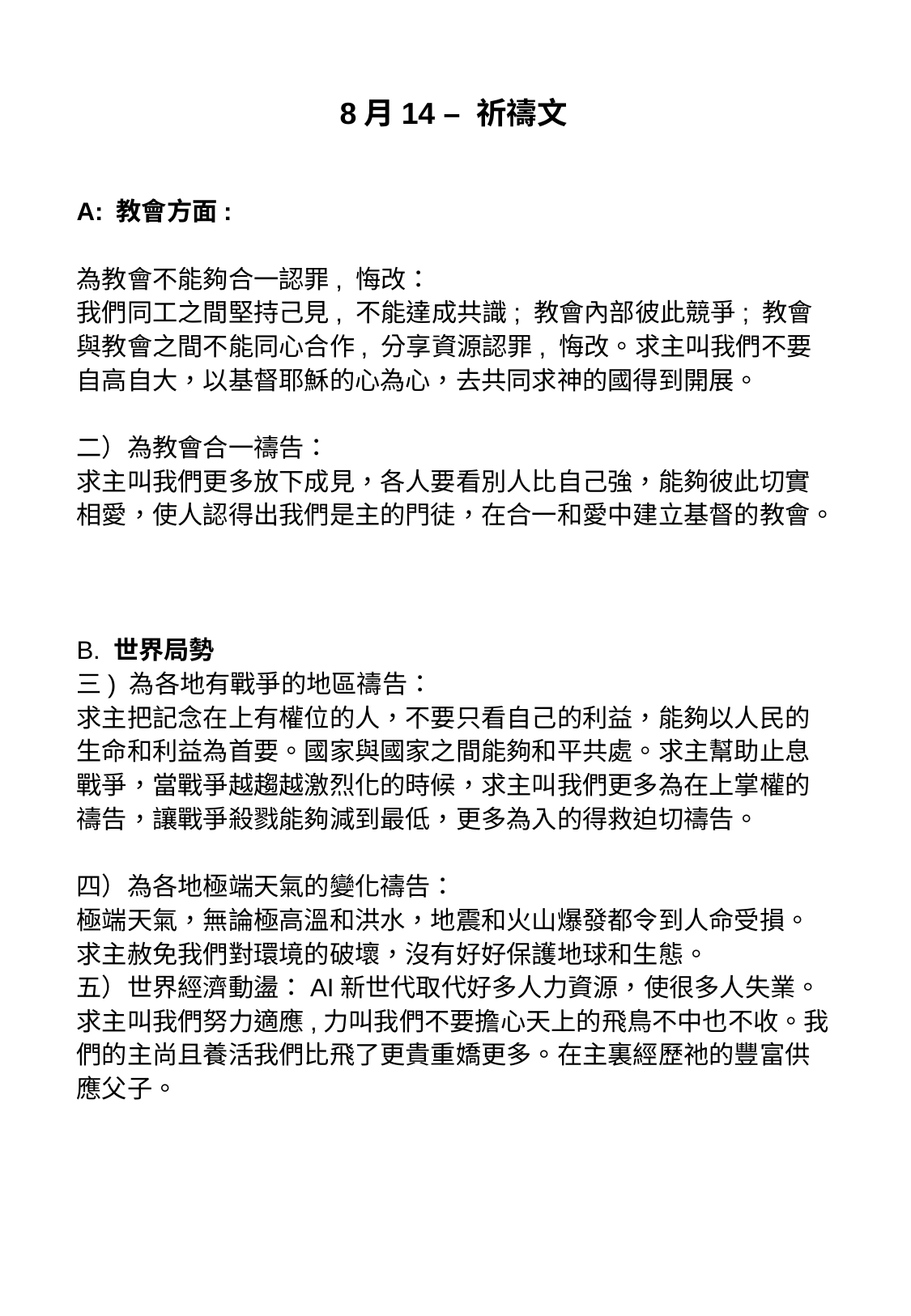

8月14 – 祈禱文

A: 教會方面:

為教會不能夠合一認罪, 悔改：
我們同工之間堅持己見, 不能達成共識; 教會內部彼此競爭; 教會與教會之間不能同心合作, 分享資源認罪, 悔改。求主叫我們不要自高自大，以基督耶穌的心為心，去共同求神的國得到開展。

二）為教會合一禱告：
求主叫我們更多放下成見，各人要看別人比自己強，能夠彼此切實相愛，使人認得出我們是主的門徒，在合一和愛中建立基督的教會。

B. 世界局勢
三) 為各地有戰爭的地區禱告：
求主把記念在上有權位的人，不要只看自己的利益，能夠以人民的生命和利益為首要。國家與國家之間能夠和平共處。求主幫助止息戰爭，當戰爭越趨越激烈化的時候，求主叫我們更多為在上掌權的禱告，讓戰爭殺戮能夠減到最低，更多為入的得救迫切禱告。

四）為各地極端天氣的變化禱告：
極端天氣，無論極高溫和洪水，地震和火山爆發都令到人命受損。求主赦免我們對環境的破壞，沒有好好保護地球和生態。
五）世界經濟動盪：AI新世代取代好多人力資源，使很多人失業。求主叫我們努力適應,力叫我們不要擔心天上的飛鳥不中也不收。我們的主尚且養活我們比飛了更貴重嬌更多。在主裏經歷祂的豐富供應父子。